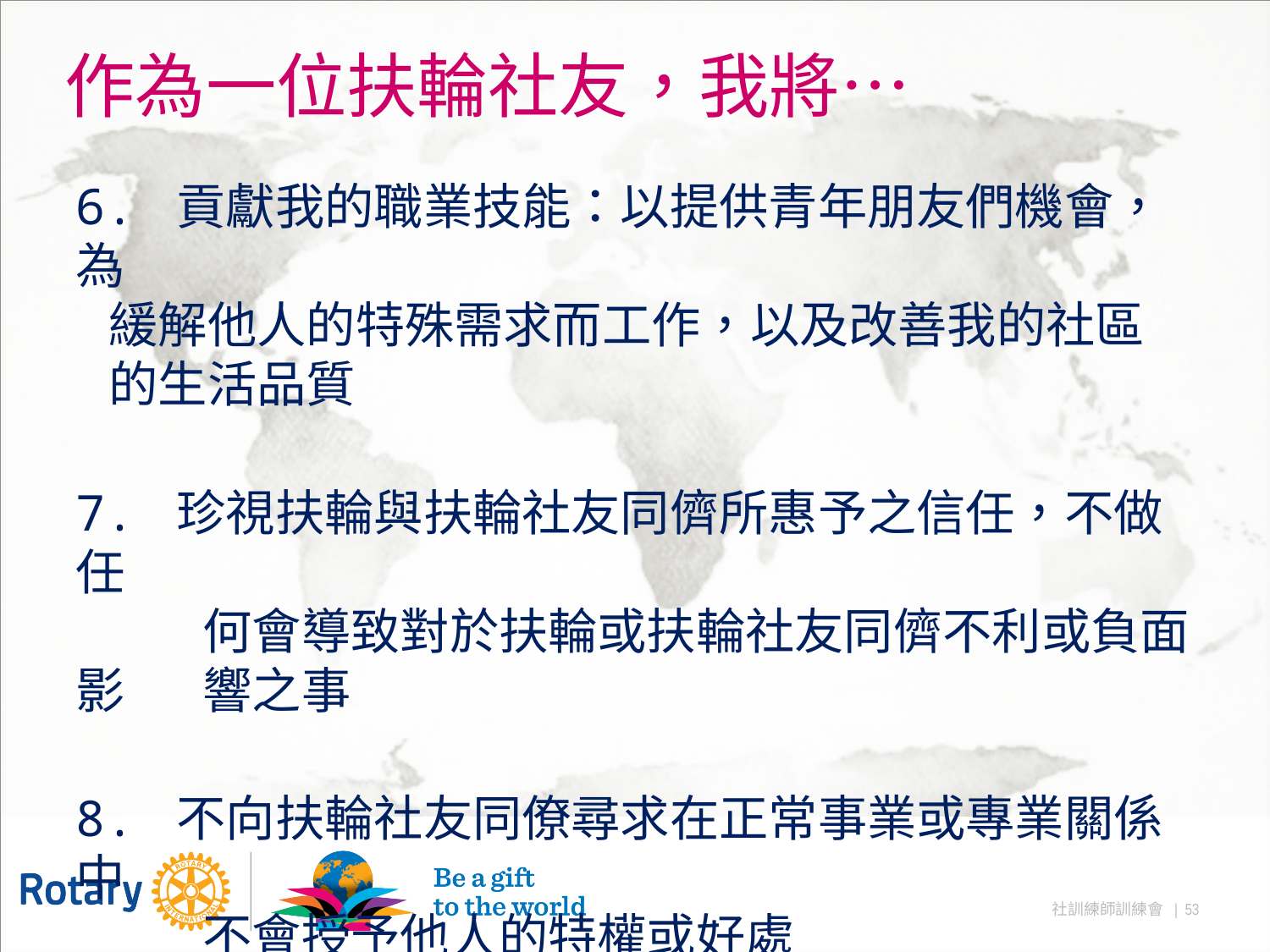

# 作為一位扶輪社友，我將…
6. 貢獻我的職業技能：以提供青年朋友們機會，為
   緩解他人的特殊需求而工作，以及改善我的社區
   的生活品質
7. 珍視扶輪與扶輪社友同儕所惠予之信任，不做任
	何會導致對於扶輪或扶輪社友同儕不利或負面影	響之事
8. 不向扶輪社友同僚尋求在正常事業或專業關係中
	不會授予他人的特權或好處